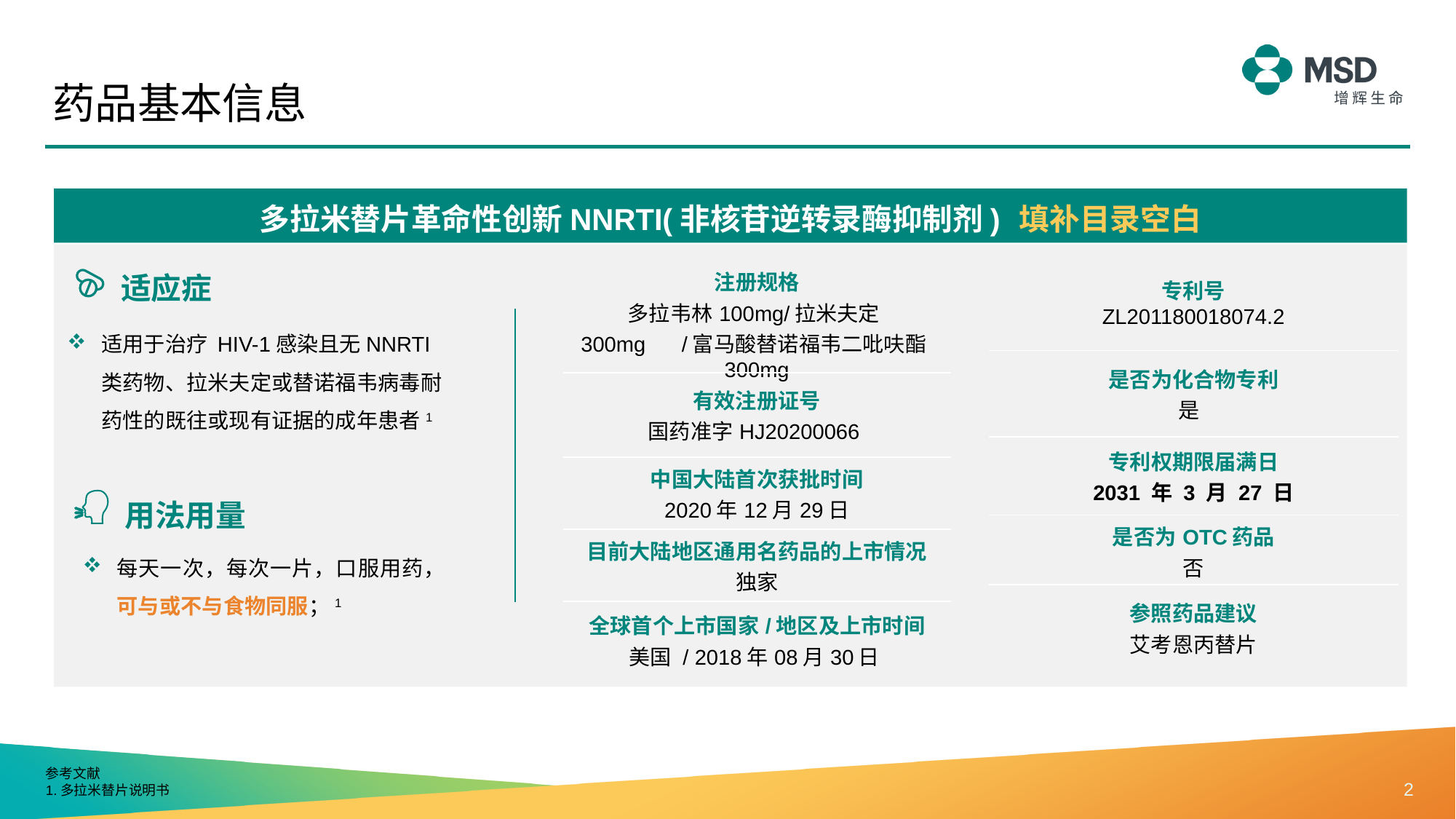

药品基本信息
多拉米替片革命性创新NNRTI(非核苷逆转录酶抑制剂) 填补目录空白

适应症
| 专利号 ZL201180018074.2 |
| --- |
| 是否为化合物专利 是 |
| 专利权期限届满日 2031 年 3 月 27 日 |
| 是否为OTC药品 否 |
| 参照药品建议 艾考恩丙替片 |
| 注册规格 多拉韦林100mg/拉米夫定300mg /富马酸替诺福韦二吡呋酯300mg |
| --- |
| 有效注册证号 国药准字HJ20200066 |
| 中国大陆首次获批时间 2020年12月29日 |
| 目前大陆地区通用名药品的上市情况 独家 |
| 全球首个上市国家/地区及上市时间 美国 / 2018年08月30日 |

适用于治疗 HIV-1感染且无NNRTI类药物、拉米夫定或替诺福韦病毒耐药性的既往或现有证据的成年患者1
用法用量

每天一次，每次一片，口服用药，可与或不与食物同服；1
参考文献
1.多拉米替片说明书
2